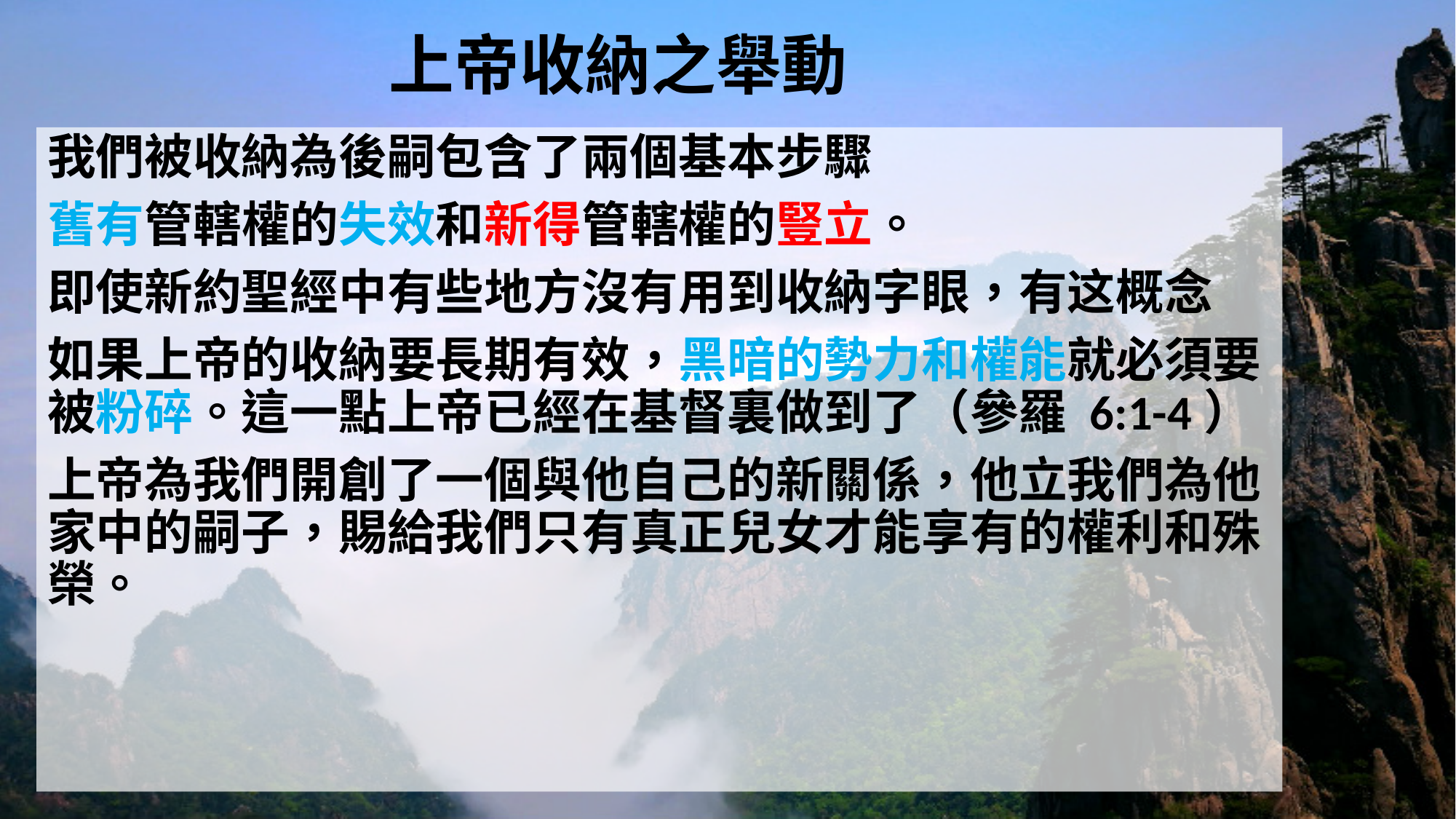

# 上帝收納之舉動
我們被收納為後嗣包含了兩個基本步驟
舊有管轄權的失效和新得管轄權的豎立。
即使新約聖經中有些地方沒有用到收納字眼，有这概念
如果上帝的收納要長期有效，黑暗的勢力和權能就必須要被粉碎。這一點上帝已經在基督裏做到了（參羅 6:1-4）
上帝為我們開創了一個與他自己的新關係，他立我們為他家中的嗣子，賜給我們只有真正兒女才能享有的權利和殊榮。